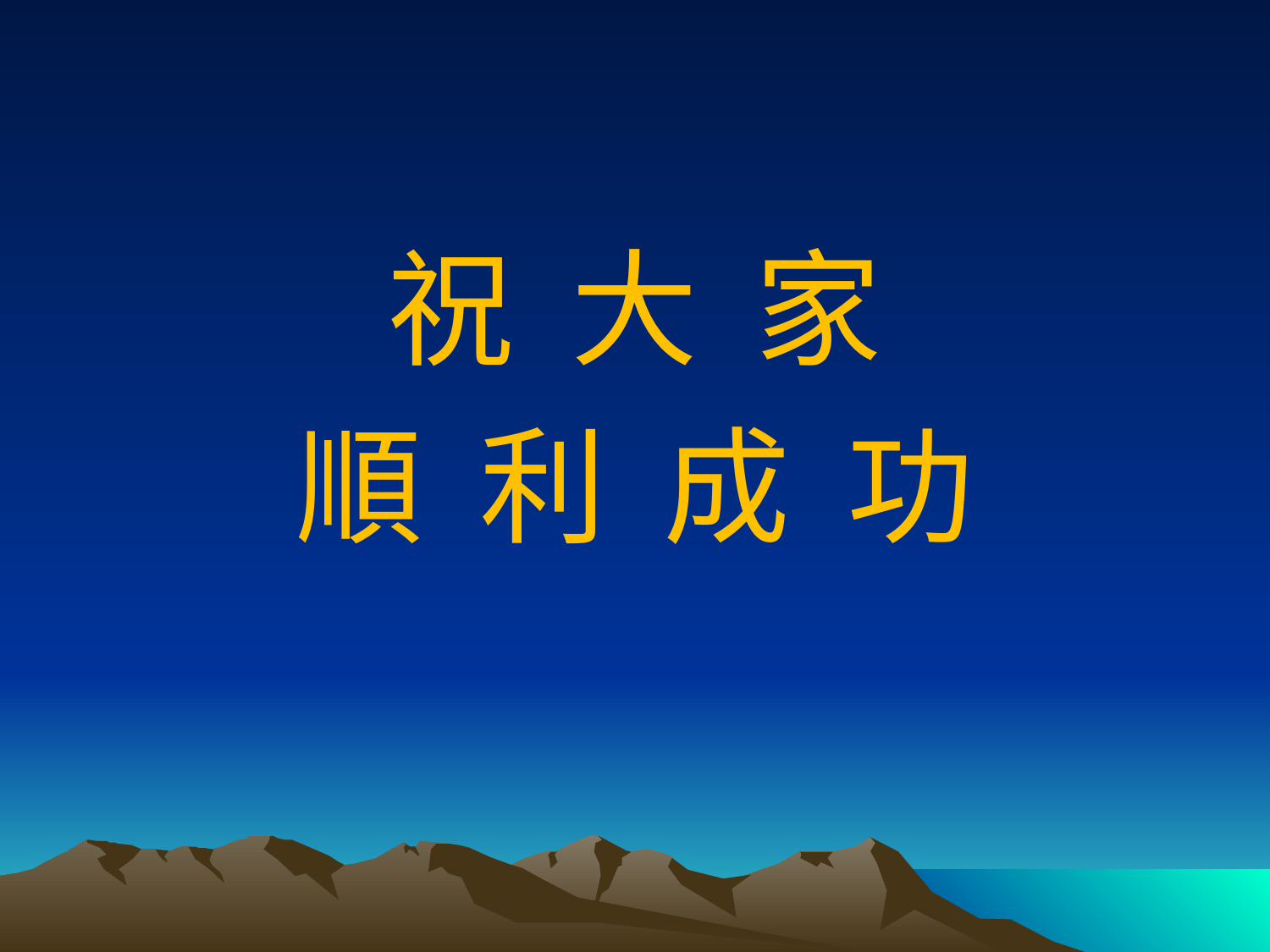

#
祝  大  家
順  利  成  功